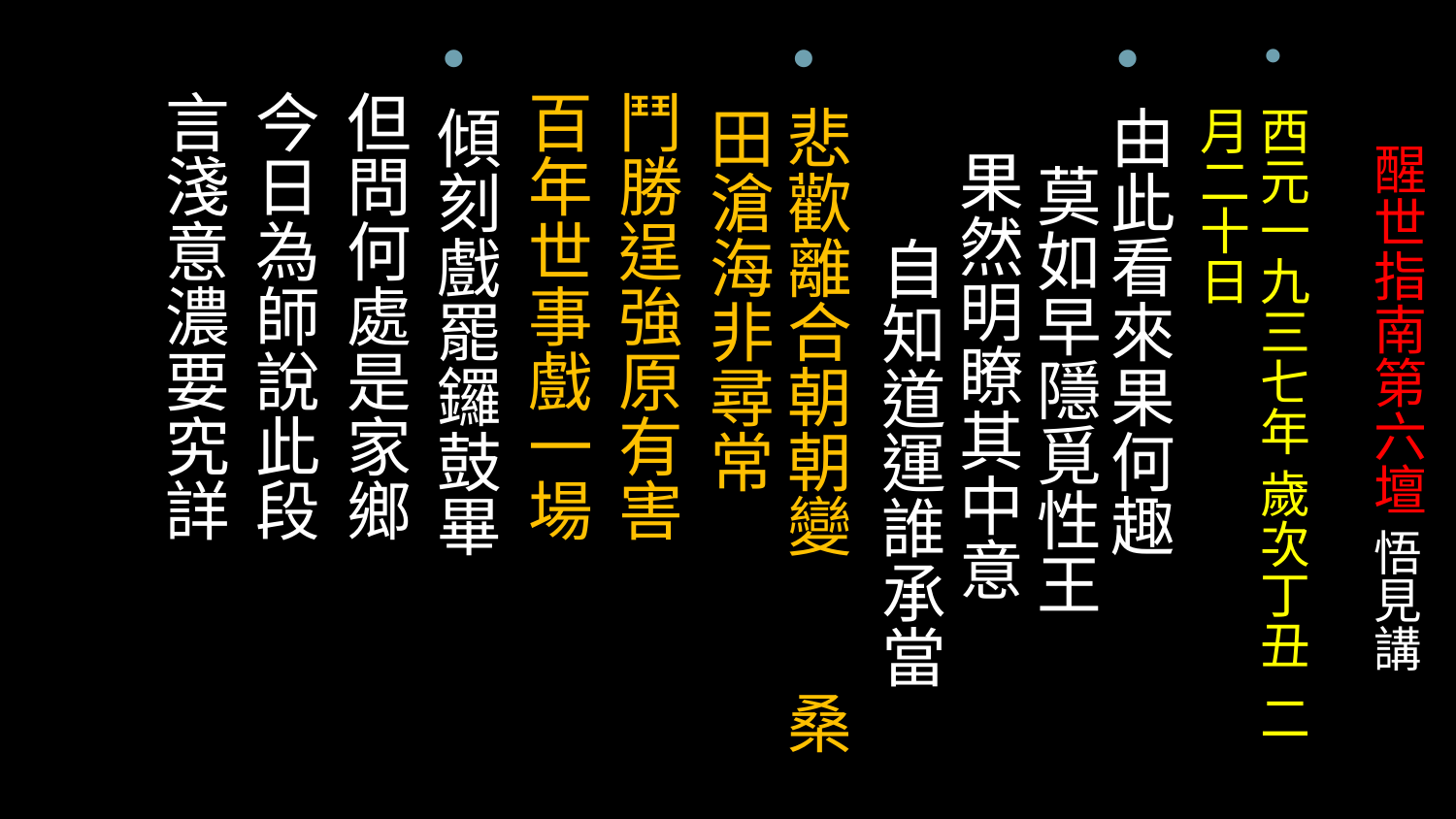

# 醒世指南第六壇 悟見講
西元一九三七年 歲次丁丑  二月二十日
由此看來果何趣　　           莫如早隱覓性王               果然明瞭其中意　　             自知道運誰承當
悲歡離合朝朝變         桑田滄海非尋常
  鬥勝逞強原有害
  百年世事戲一場
傾刻戲罷鑼鼓畢
  但問何處是家鄉
  今日為師說此段
  言淺意濃要究詳